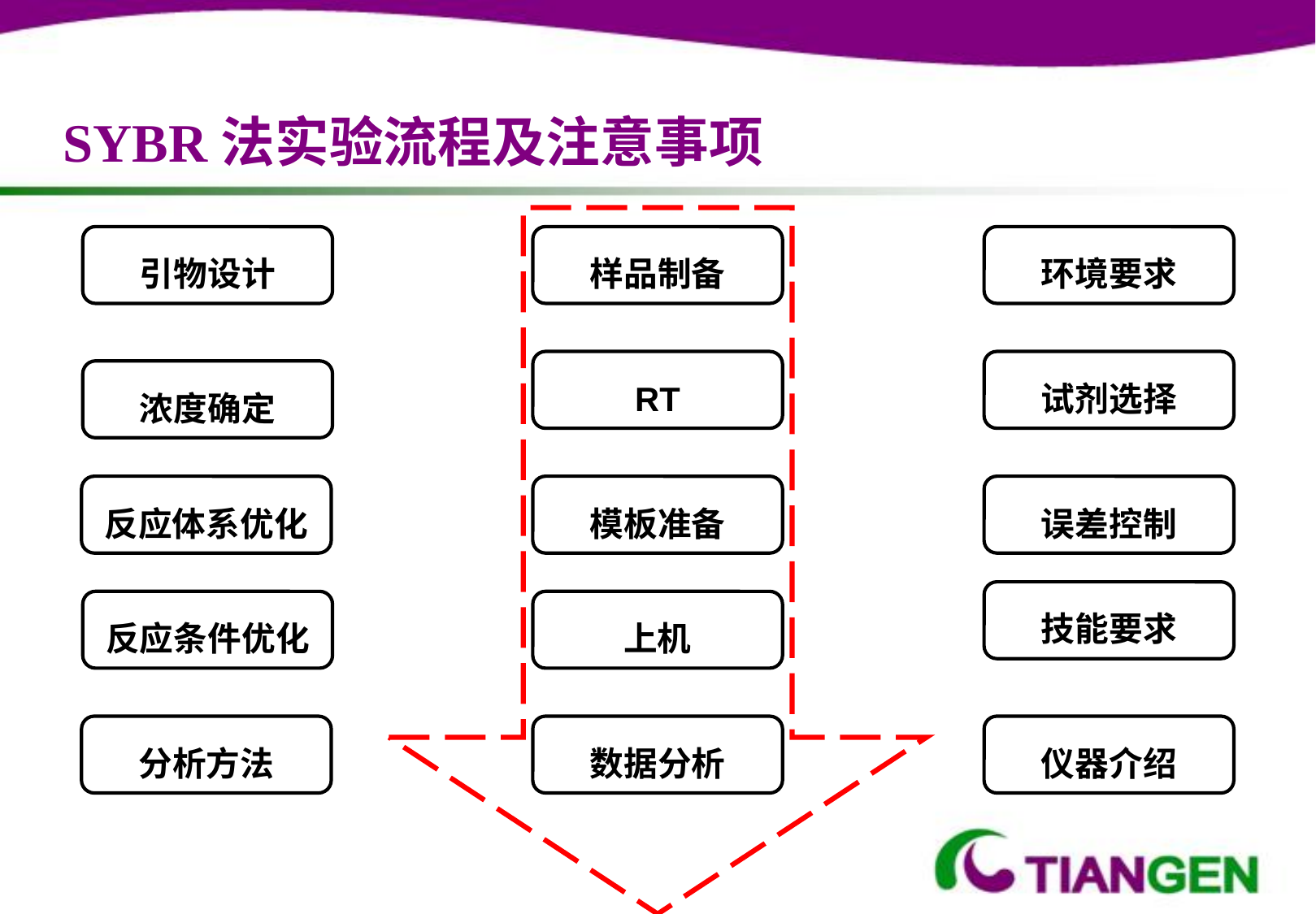

SYBR法实验流程及注意事项

引物设计
样品制备
环境要求
RT
试剂选择
浓度确定
反应体系优化
模板准备
误差控制
技能要求
反应条件优化
上机
分析方法
数据分析
仪器介绍